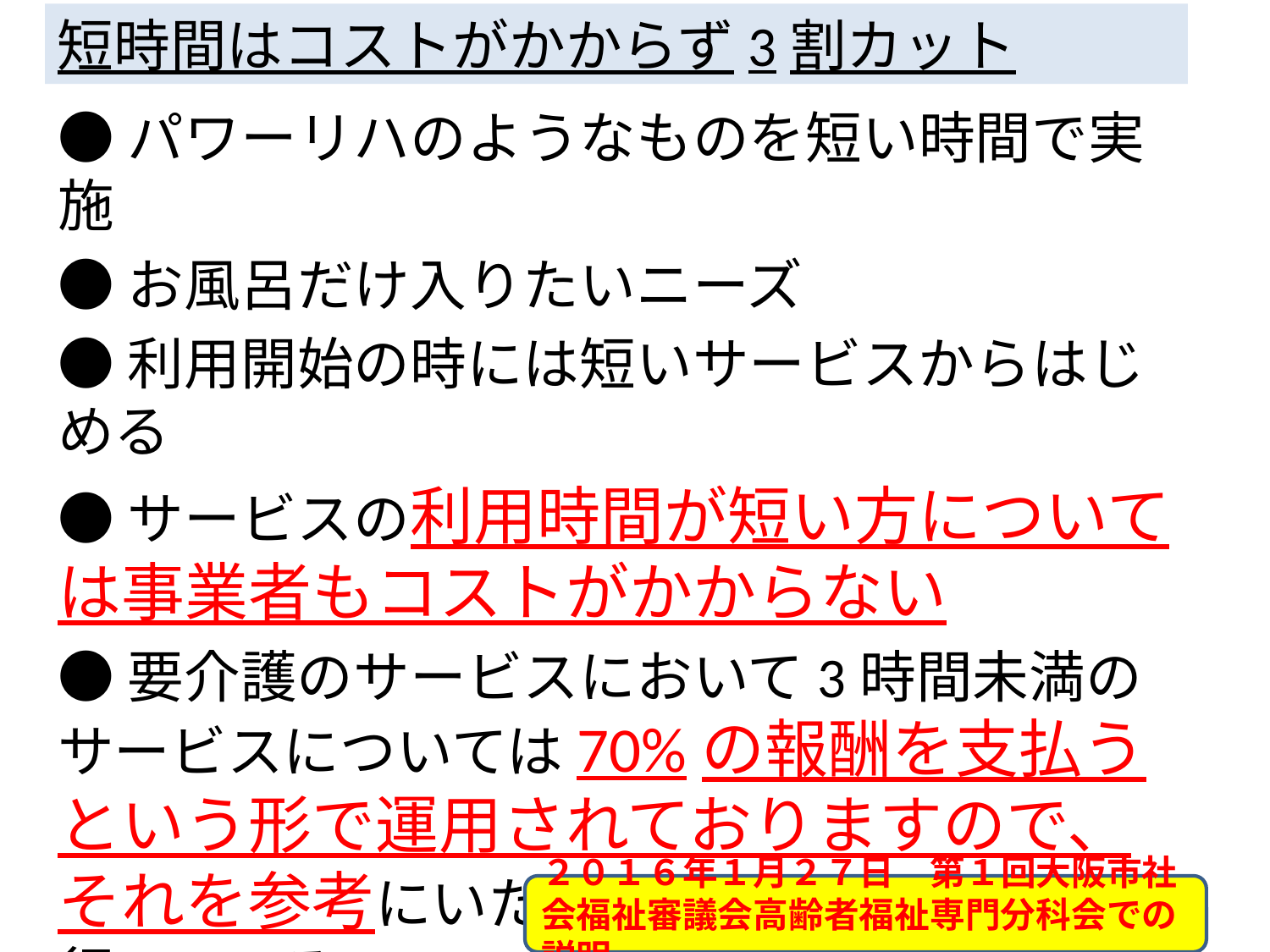

短時間はコストがかからず3割カット
●パワーリハのようなものを短い時間で実施
●お風呂だけ入りたいニーズ
●利用開始の時には短いサービスからはじめる
●サービスの利用時間が短い方については事業者もコストがかからない
●要介護のサービスにおいて3時間未満のサービスについては70%の報酬を支払うという形で運用されておりますので、それを参考にいたしまして報酬の設定を行っている

２０１６年１月２７日　第１回大阪市社会福祉審議会高齢者福祉専門分科会での説明